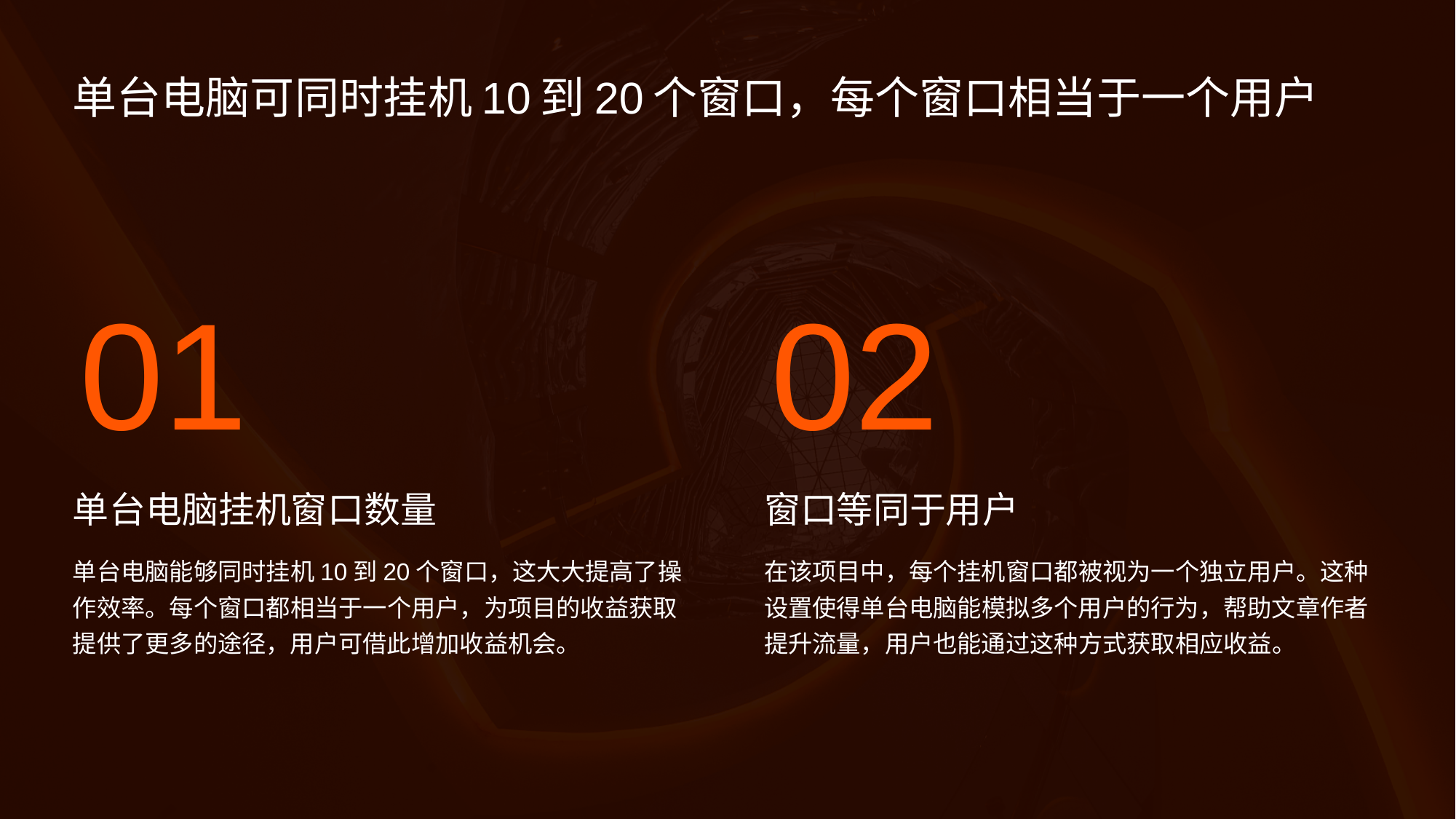

单台电脑可同时挂机10到20个窗口，每个窗口相当于一个用户
01
02
单台电脑挂机窗口数量
窗口等同于用户
单台电脑能够同时挂机10到20个窗口，这大大提高了操作效率。每个窗口都相当于一个用户，为项目的收益获取提供了更多的途径，用户可借此增加收益机会。
在该项目中，每个挂机窗口都被视为一个独立用户。这种设置使得单台电脑能模拟多个用户的行为，帮助文章作者提升流量，用户也能通过这种方式获取相应收益。